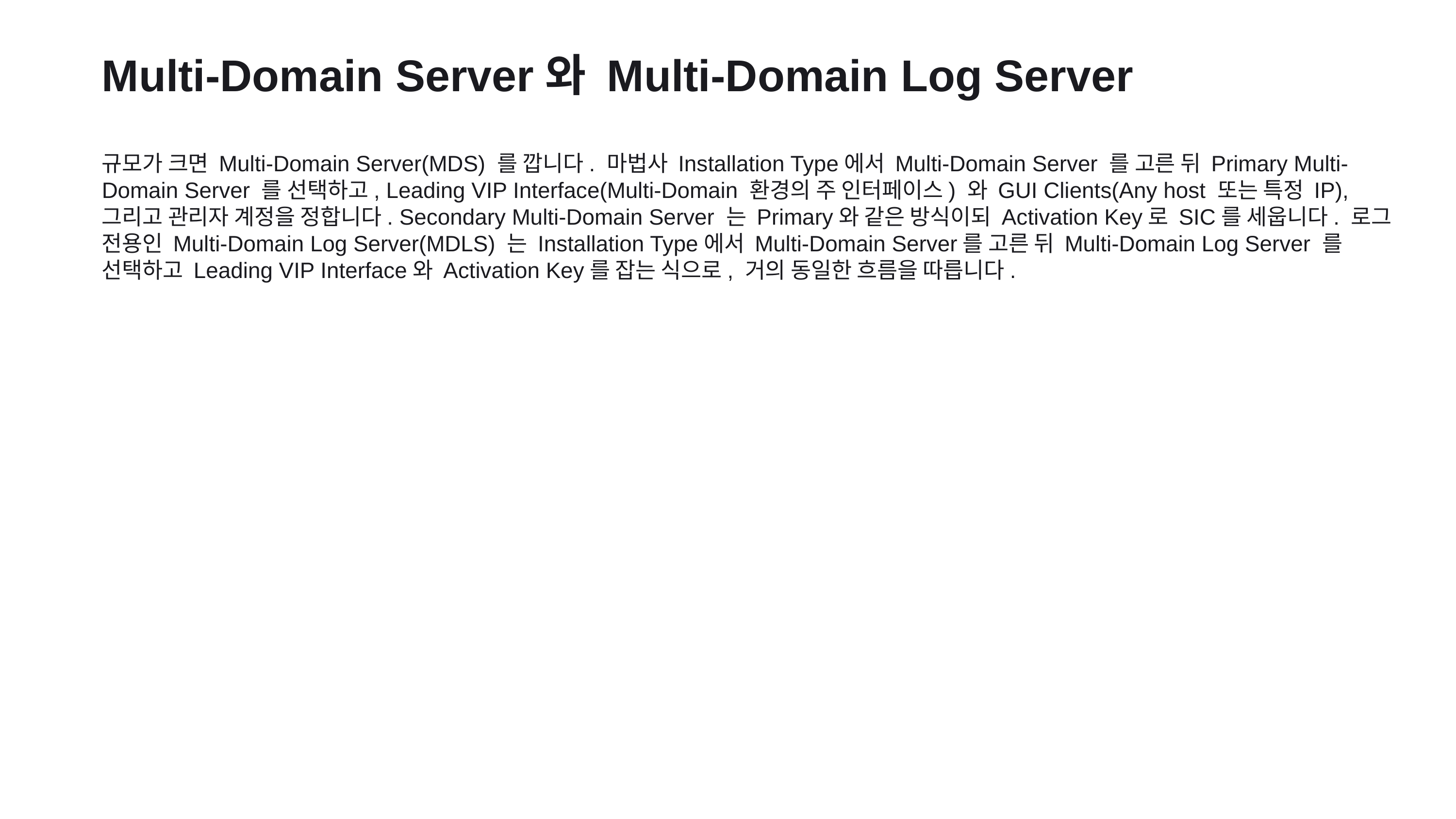

Multi-Domain Server와 Multi-Domain Log Server
규모가 크면 Multi-Domain Server(MDS) 를 깝니다. 마법사 Installation Type에서 Multi-Domain Server 를 고른 뒤 Primary Multi-Domain Server 를 선택하고, Leading VIP Interface(Multi-Domain 환경의 주 인터페이스) 와 GUI Clients(Any host 또는 특정 IP), 그리고 관리자 계정을 정합니다. Secondary Multi-Domain Server 는 Primary와 같은 방식이되 Activation Key로 SIC를 세웁니다. 로그 전용인 Multi-Domain Log Server(MDLS) 는 Installation Type에서 Multi-Domain Server를 고른 뒤 Multi-Domain Log Server 를 선택하고 Leading VIP Interface와 Activation Key를 잡는 식으로, 거의 동일한 흐름을 따릅니다.